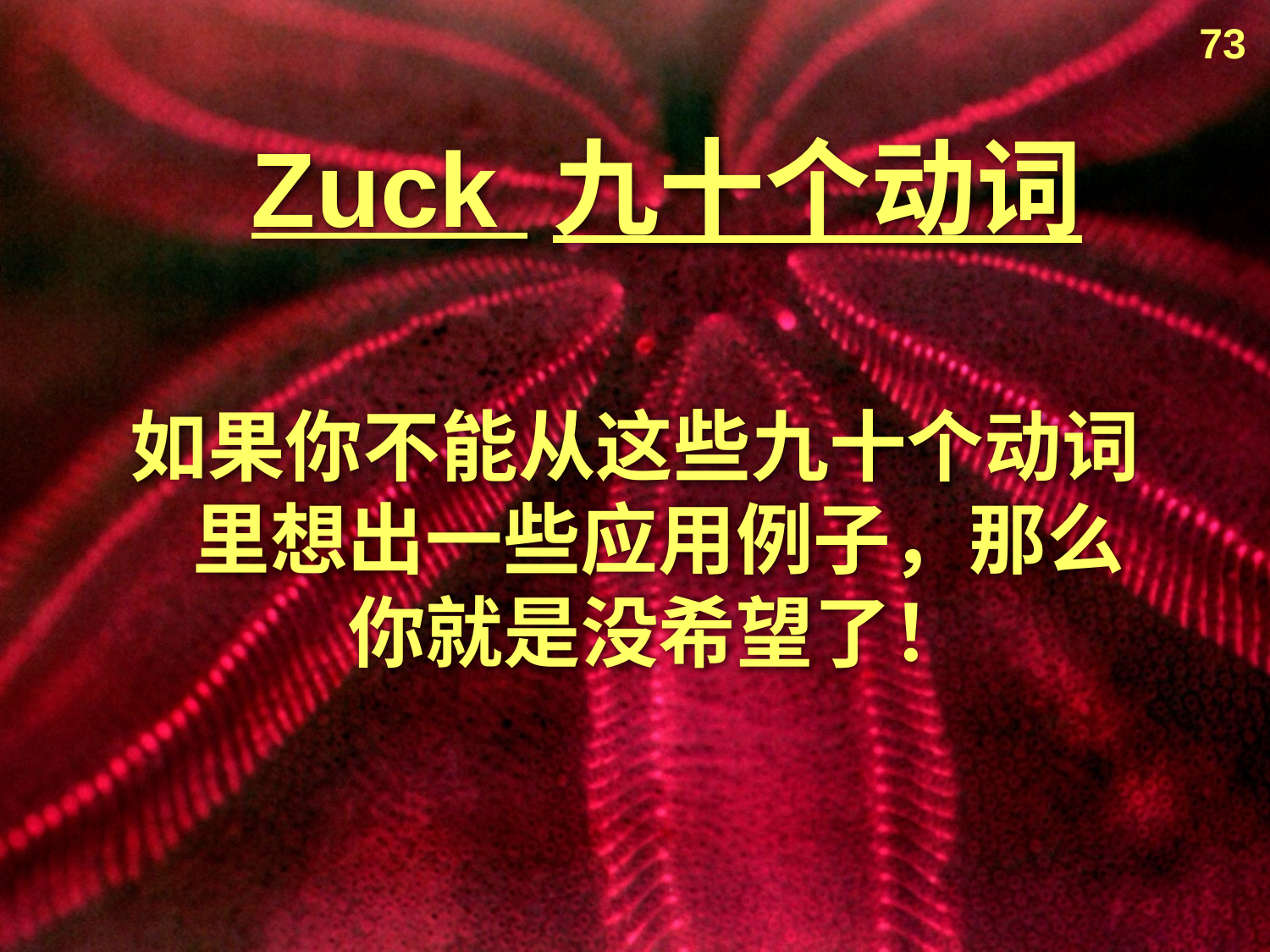

73
# Zuck 九十个动词
如果你不能从这些九十个动词里想出一些应用例子，那么你就是没希望了！